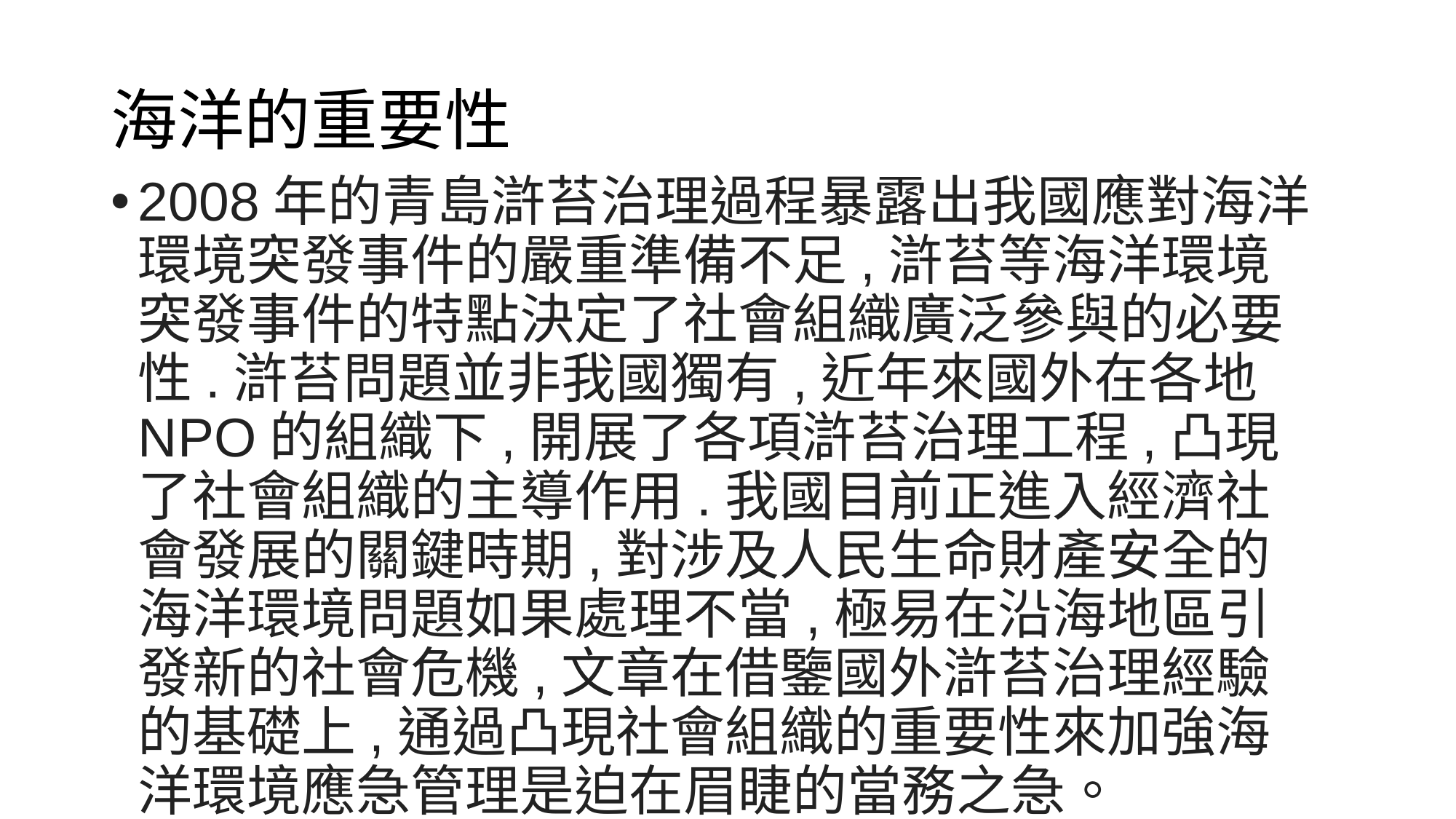

# 海洋的重要性
2008年的青島滸苔治理過程暴露出我國應對海洋環境突發事件的嚴重準備不足,滸苔等海洋環境突發事件的特點決定了社會組織廣泛參與的必要性.滸苔問題並非我國獨有,近年來國外在各地NPO的組織下,開展了各項滸苔治理工程,凸現了社會組織的主導作用.我國目前正進入經濟社會發展的關鍵時期,對涉及人民生命財產安全的海洋環境問題如果處理不當,極易在沿海地區引發新的社會危機,文章在借鑒國外滸苔治理經驗的基礎上,通過凸現社會組織的重要性來加強海洋環境應急管理是迫在眉睫的當務之急。